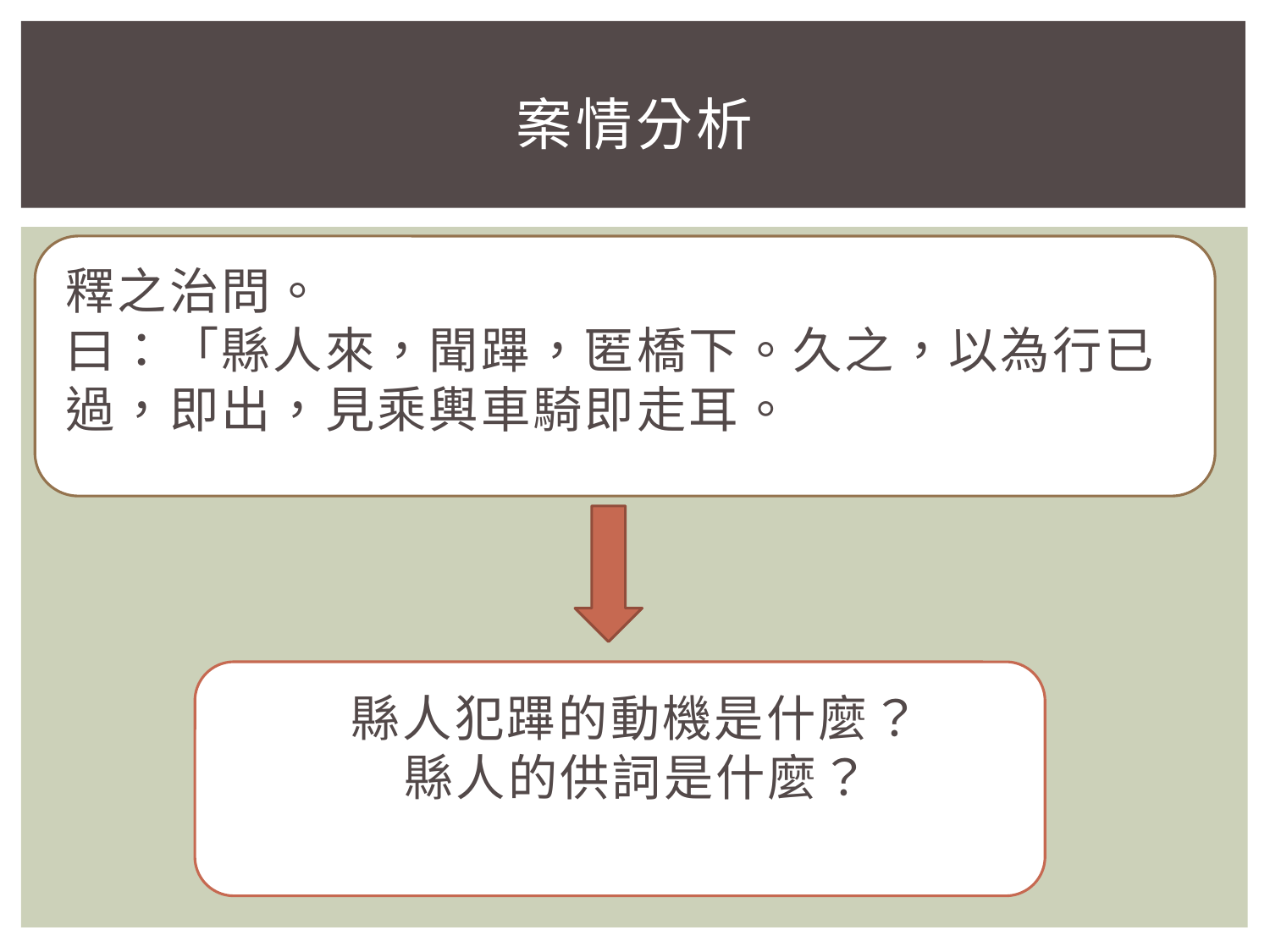

# 案情分析

釋之治問。
曰：「縣人來，聞蹕，匿橋下。久之，以為行已過，即出，見乘輿車騎即走耳。

縣人犯蹕的動機是什麼？
縣人的供詞是什麼？